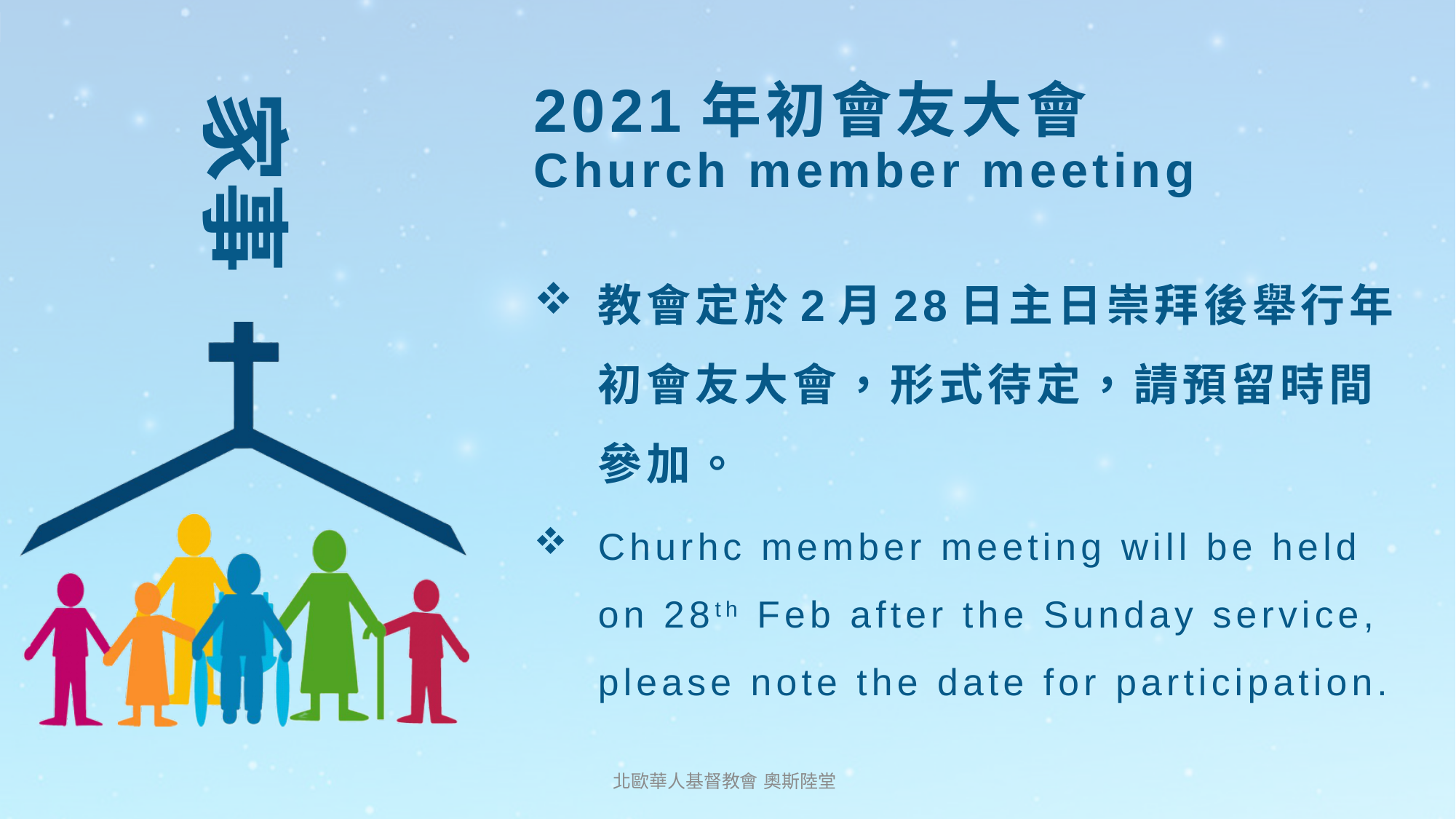

# 2021年初會友大會 Church member meeting
教會定於2月28日主日崇拜後舉行年初會友大會，形式待定，請預留時間參加。
Churhc member meeting will be held on 28th Feb after the Sunday service, please note the date for participation.
北歐華人基督教會 奧斯陸堂